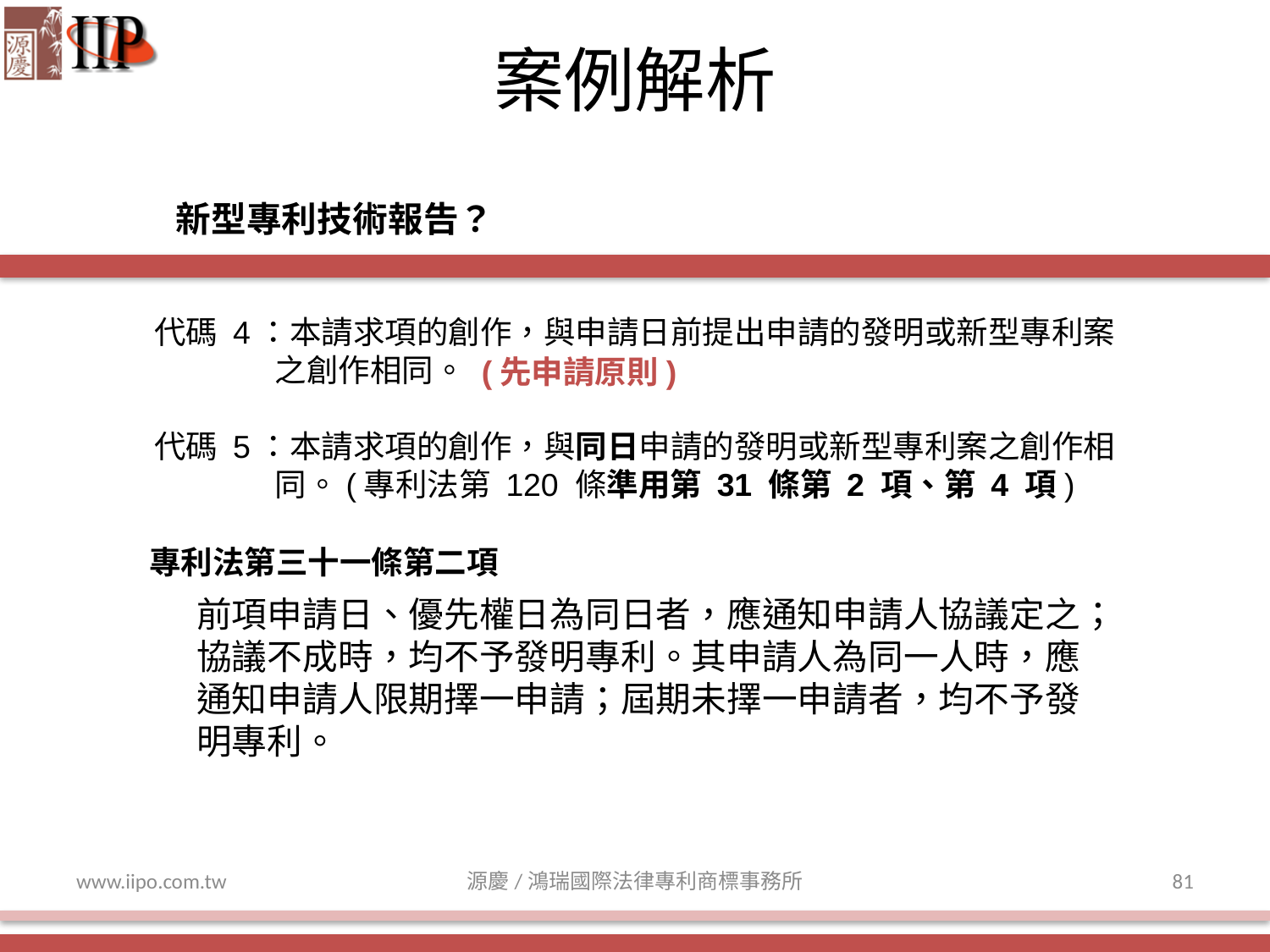

案例解析
新型專利技術報告？
代碼 4：本請求項的創作，與申請日前提出申請的發明或新型專利案
                 之創作相同。

代碼 5：本請求項的創作，與同日申請的發明或新型專利案之創作相
                 同。(專利法第 120 條準用第 31 條第 2 項、第 4 項)
(先申請原則)
專利法第三十一條第二項
前項申請日、優先權日為同日者，應通知申請人協議定之；協議不成時，均不予發明專利。其申請人為同一人時，應通知申請人限期擇一申請；屆期未擇一申請者，均不予發明專利。
www.iipo.com.tw
源慶/鴻瑞國際法律專利商標事務所
81